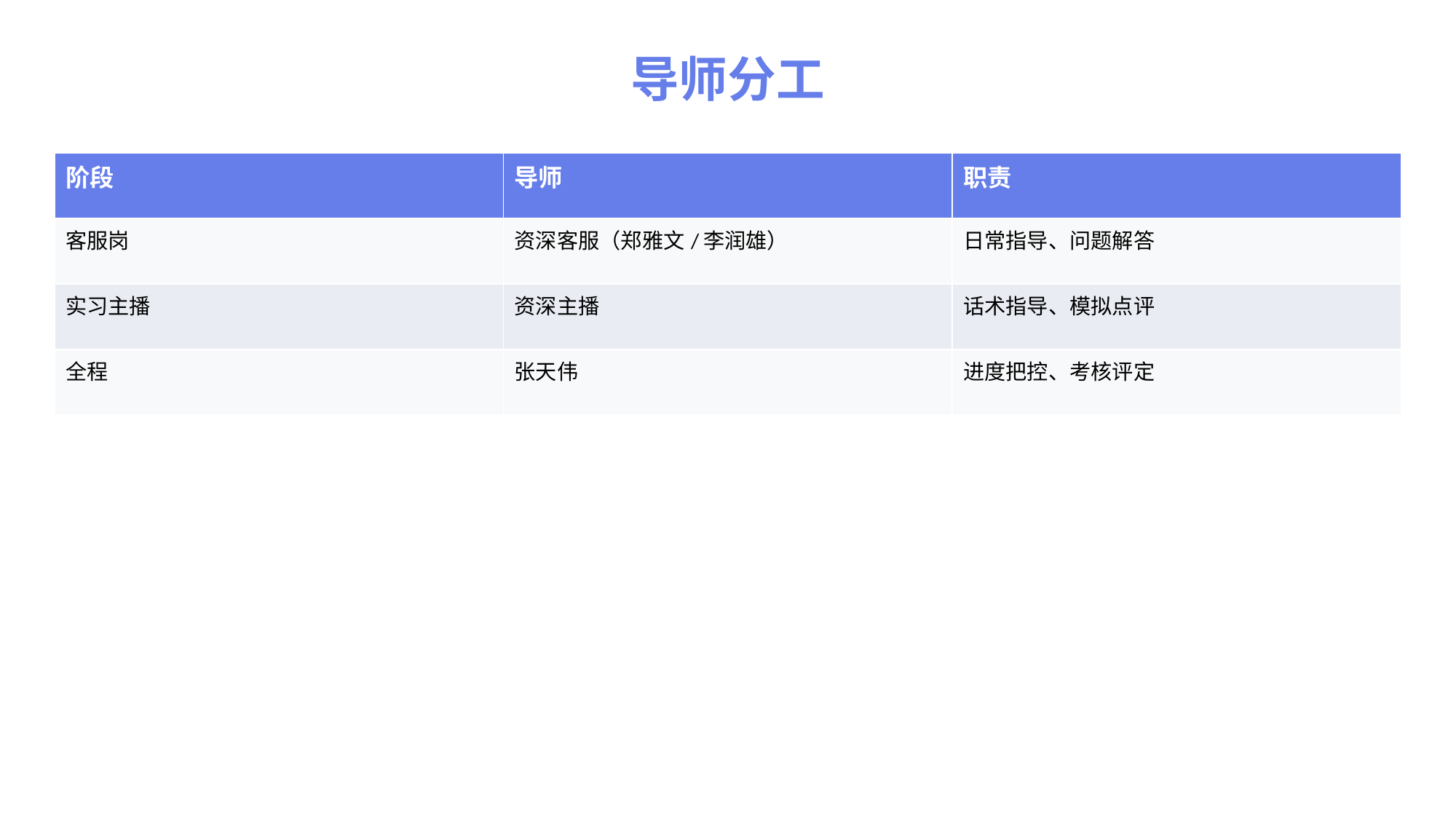

导师分工
| 阶段 | 导师 | 职责 |
| --- | --- | --- |
| 客服岗 | 资深客服（郑雅文/李润雄） | 日常指导、问题解答 |
| 实习主播 | 资深主播 | 话术指导、模拟点评 |
| 全程 | 张天伟 | 进度把控、考核评定 |